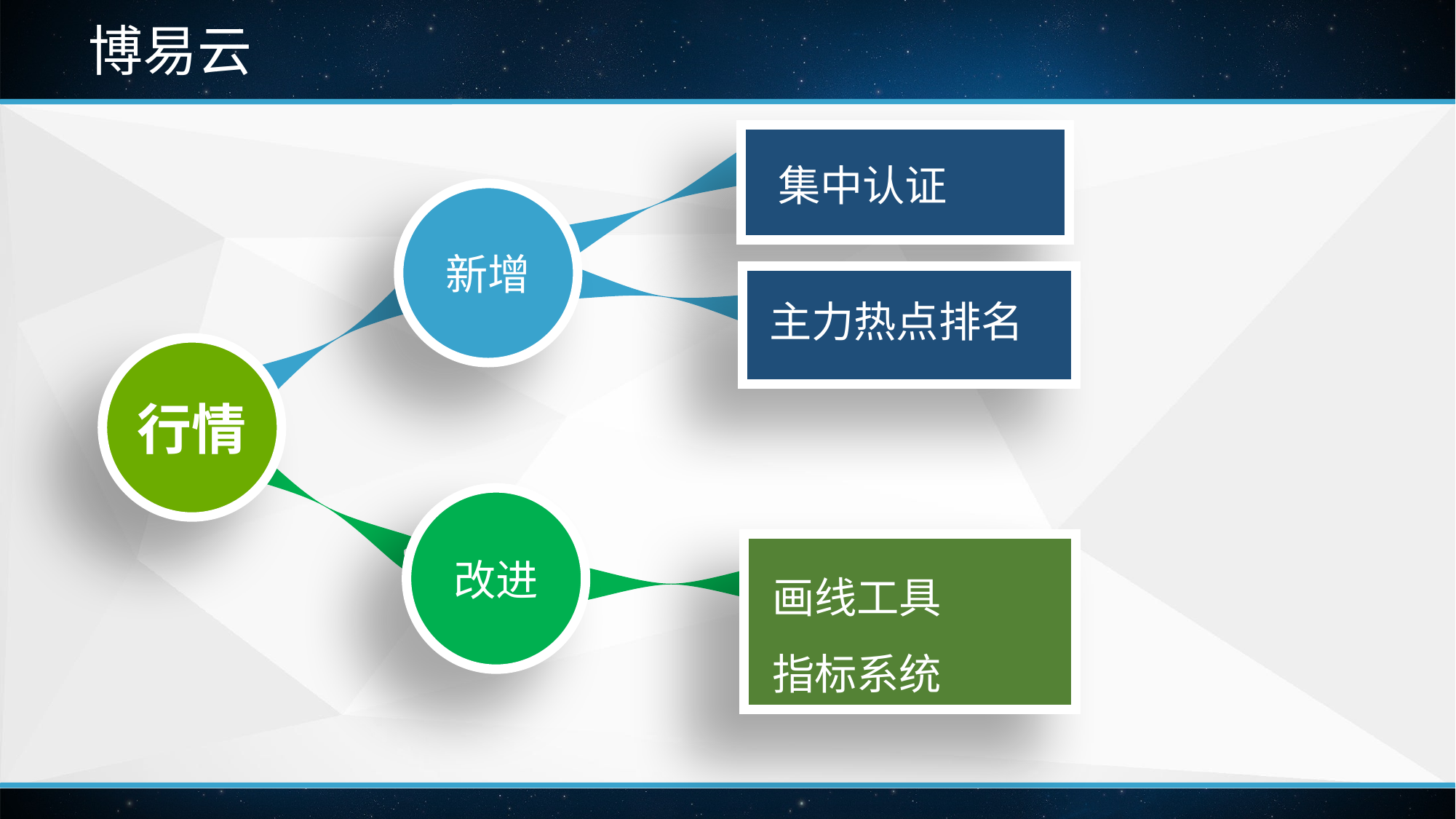

# 博易云

集中认证
新增

主力热点排名

行情
改进

画线工具
指标系统